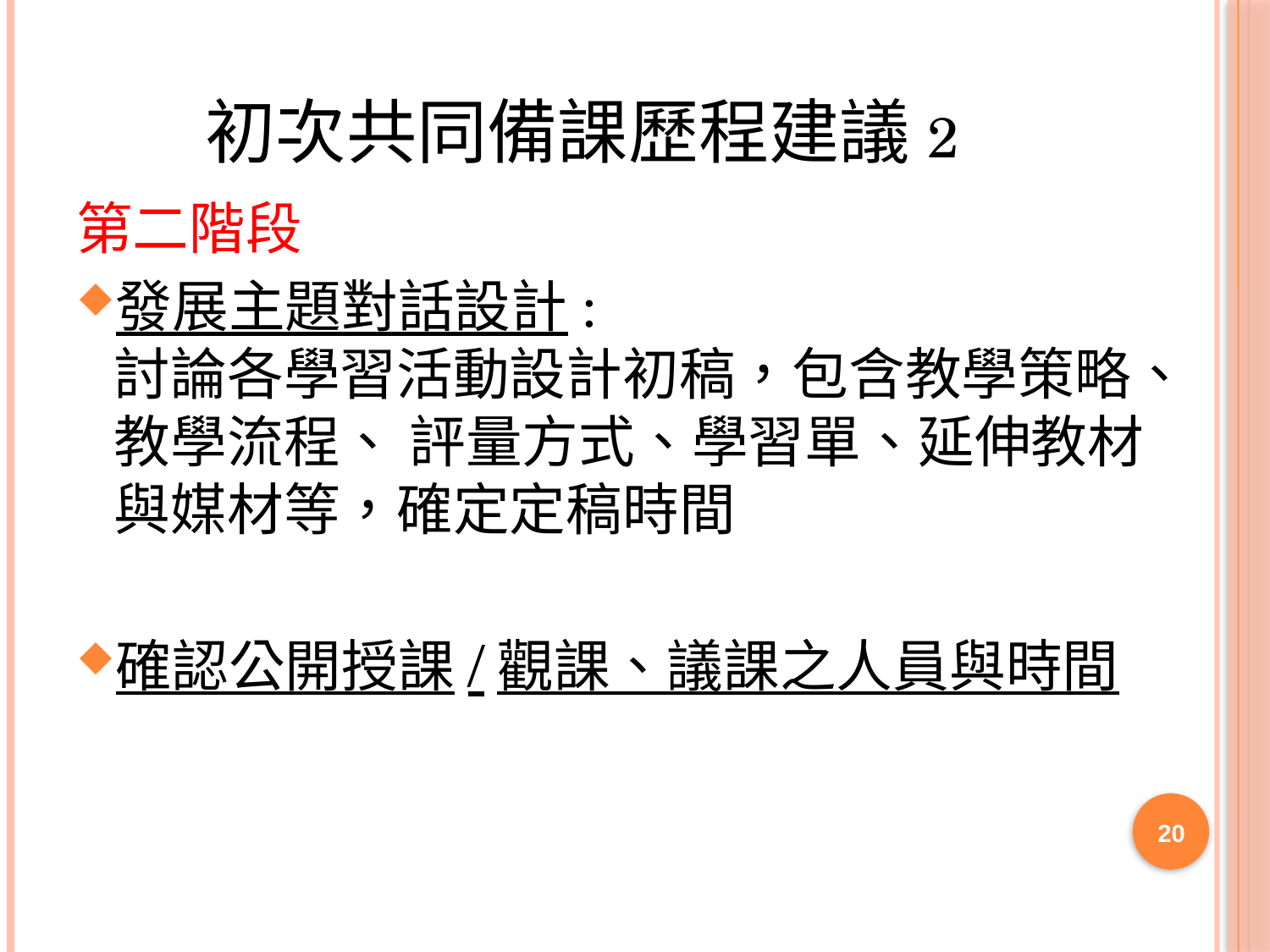

# 初次共同備課歷程建議2
第二階段
發展主題對話設計:
討論各學習活動設計初稿，包含教學策略、教學流程、 評量方式、學習單、延伸教材與媒材等，確定定稿時間

確認公開授課/觀課、議課之人員與時間

20